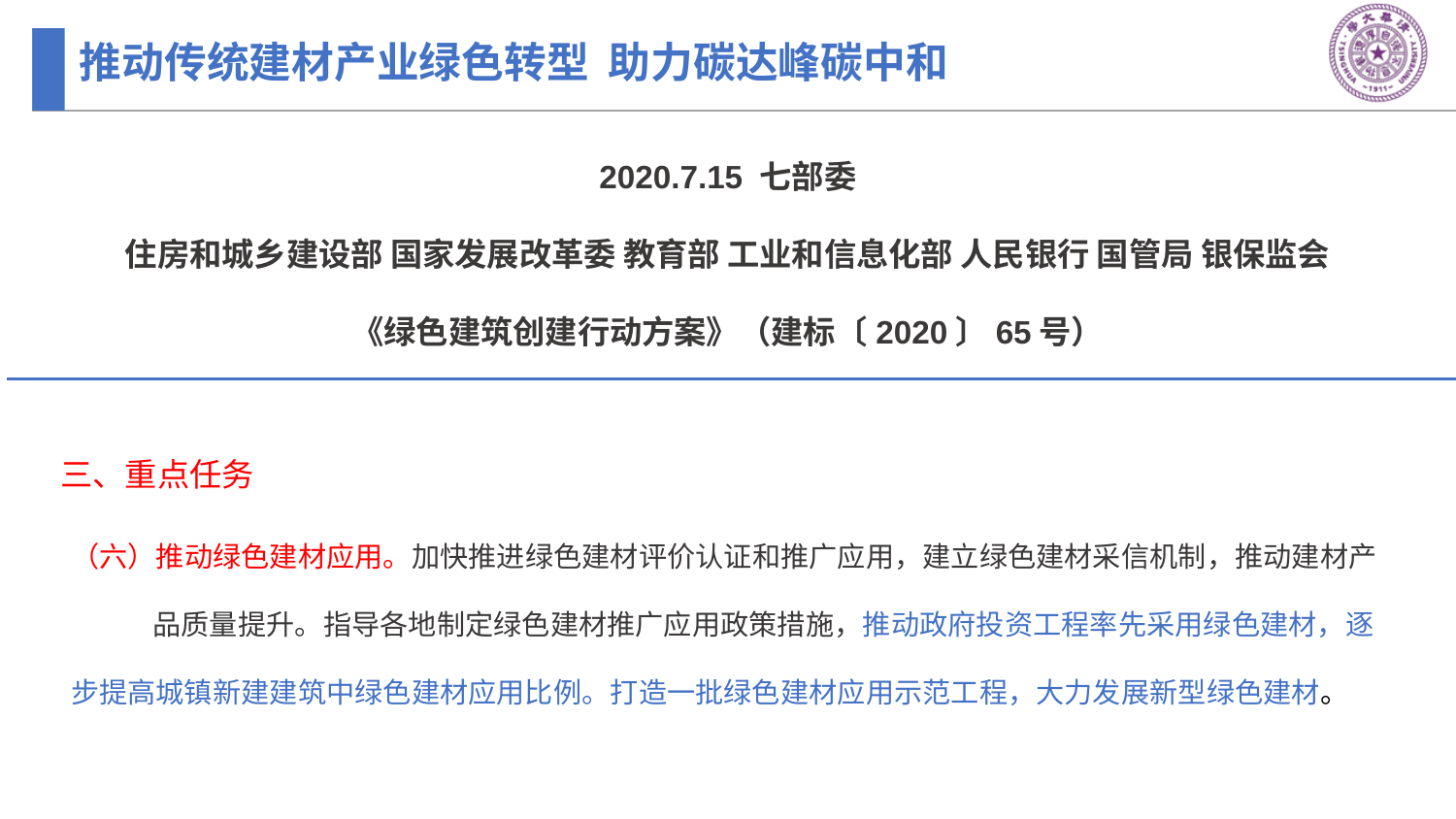

推动传统建材产业绿色转型  助力碳达峰碳中和

2020.7.15 七部委
住房和城乡建设部 国家发展改革委 教育部 工业和信息化部 人民银行 国管局 银保监会
《绿色建筑创建行动方案》（建标〔2020〕65号）
三、重点任务
（六）推动绿色建材应用。加快推进绿色建材评价认证和推广应用，建立绿色建材采信机制，推动建材产               品质量提升。指导各地制定绿色建材推广应用政策措施，推动政府投资工程率先采用绿色建材，逐步提高城镇新建建筑中绿色建材应用比例。打造一批绿色建材应用示范工程，大力发展新型绿色建材。